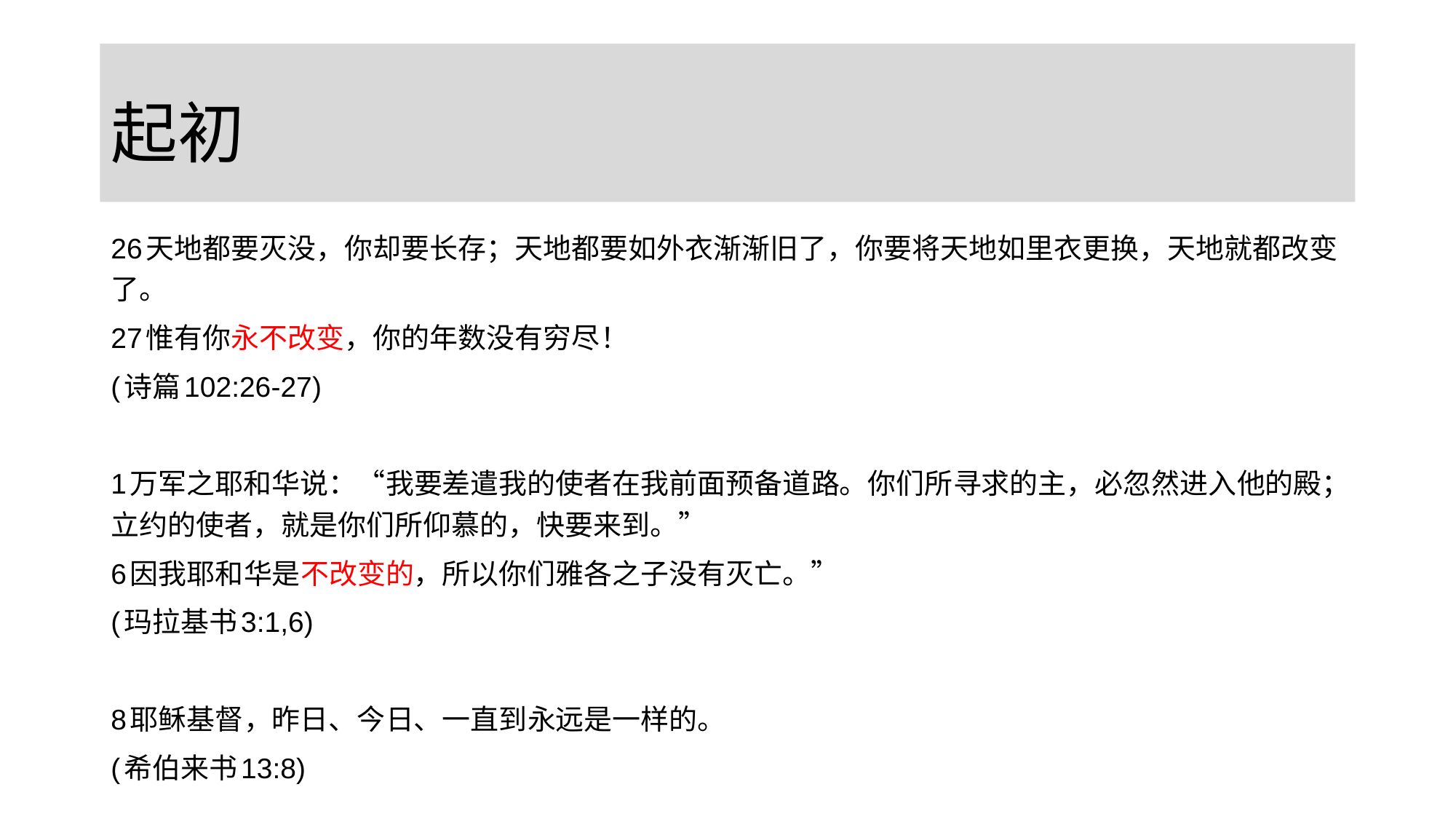

# 起初
26天地都要灭没，你却要长存；天地都要如外衣渐渐旧了，你要将天地如里衣更换，天地就都改变了。
27惟有你永不改变，你的年数没有穷尽！
(诗篇102:26-27)

1万军之耶和华说：“我要差遣我的使者在我前面预备道路。你们所寻求的主，必忽然进入他的殿；立约的使者，就是你们所仰慕的，快要来到。”
6因我耶和华是不改变的，所以你们雅各之子没有灭亡。”
(玛拉基书3:1,6)

8耶稣基督，昨日、今日、一直到永远是一样的。
(希伯来书13:8)